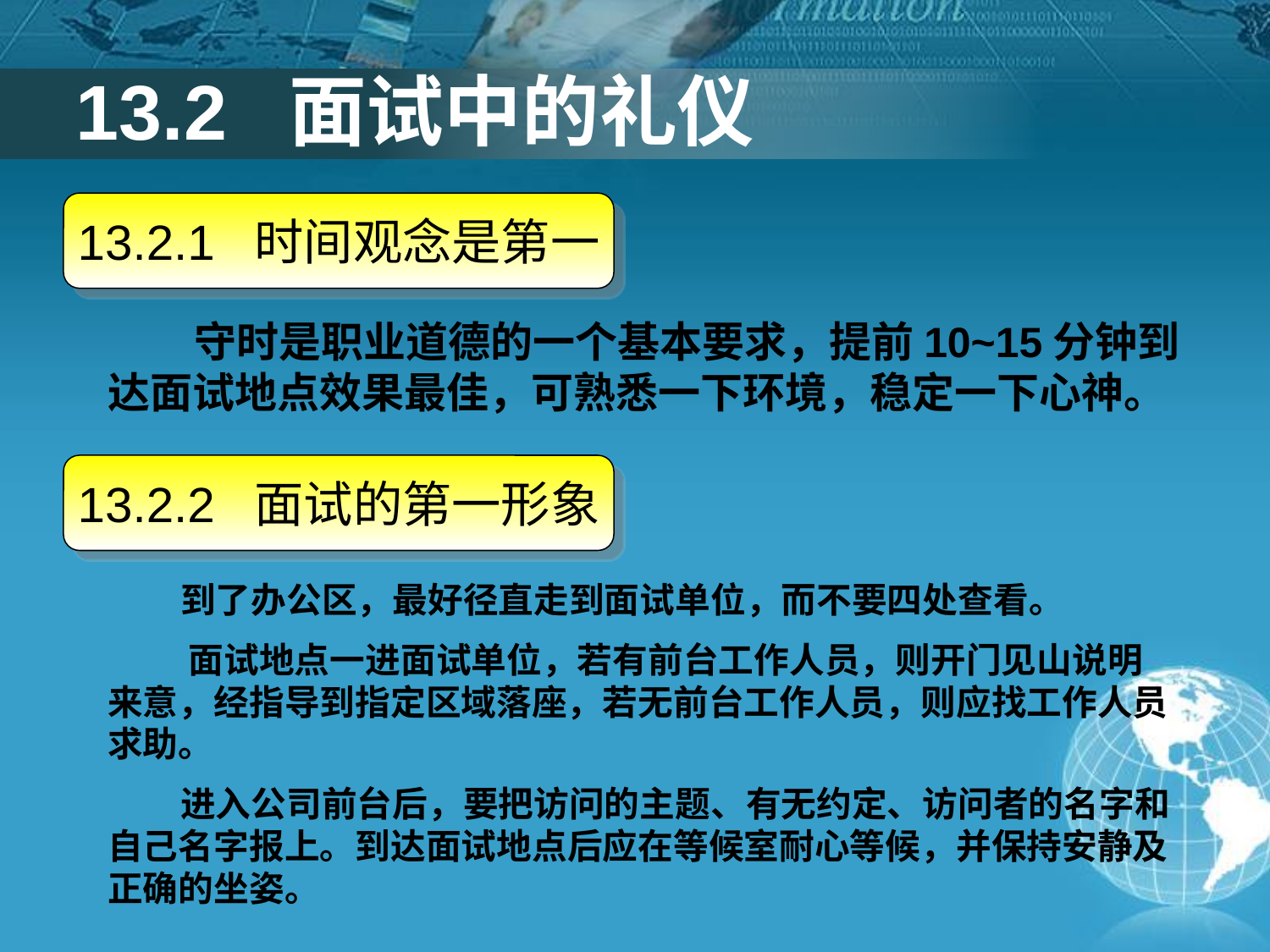

13.2  面试中的礼仪

13.2.1  时间观念是第一
        守时是职业道德的一个基本要求，提前10~15分钟到达面试地点效果最佳，可熟悉一下环境，稳定一下心神。
13.2.2  面试的第一形象
        到了办公区，最好径直走到面试单位，而不要四处查看。
         面试地点一进面试单位，若有前台工作人员，则开门见山说明来意，经指导到指定区域落座，若无前台工作人员，则应找工作人员求助。
        进入公司前台后，要把访问的主题、有无约定、访问者的名字和自己名字报上。到达面试地点后应在等候室耐心等候，并保持安静及正确的坐姿。